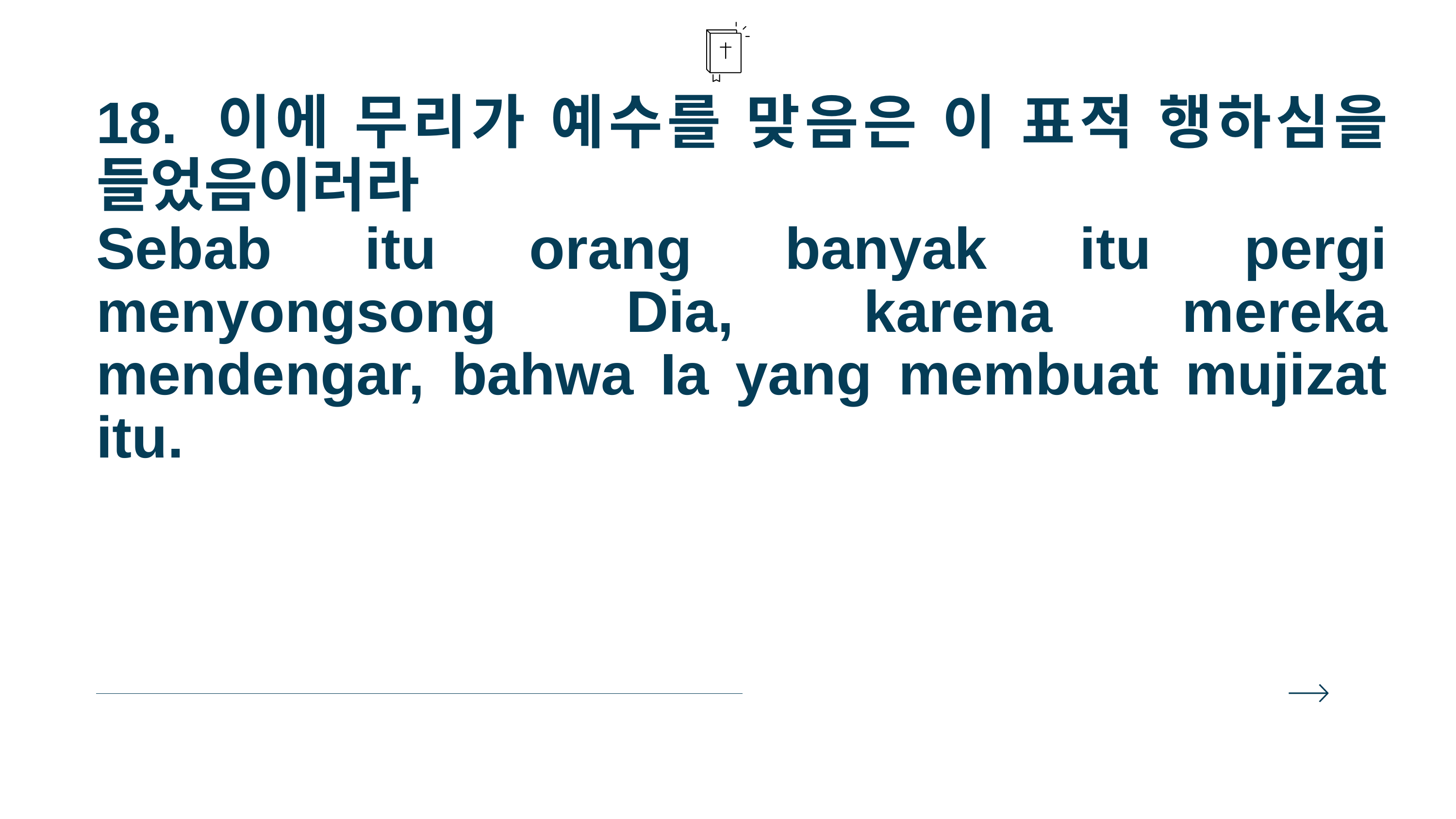

18. 이에 무리가 예수를 맞음은 이 표적 행하심을 들었음이러라
Sebab itu orang banyak itu pergi menyongsong Dia, karena mereka mendengar, bahwa Ia yang membuat mujizat itu.